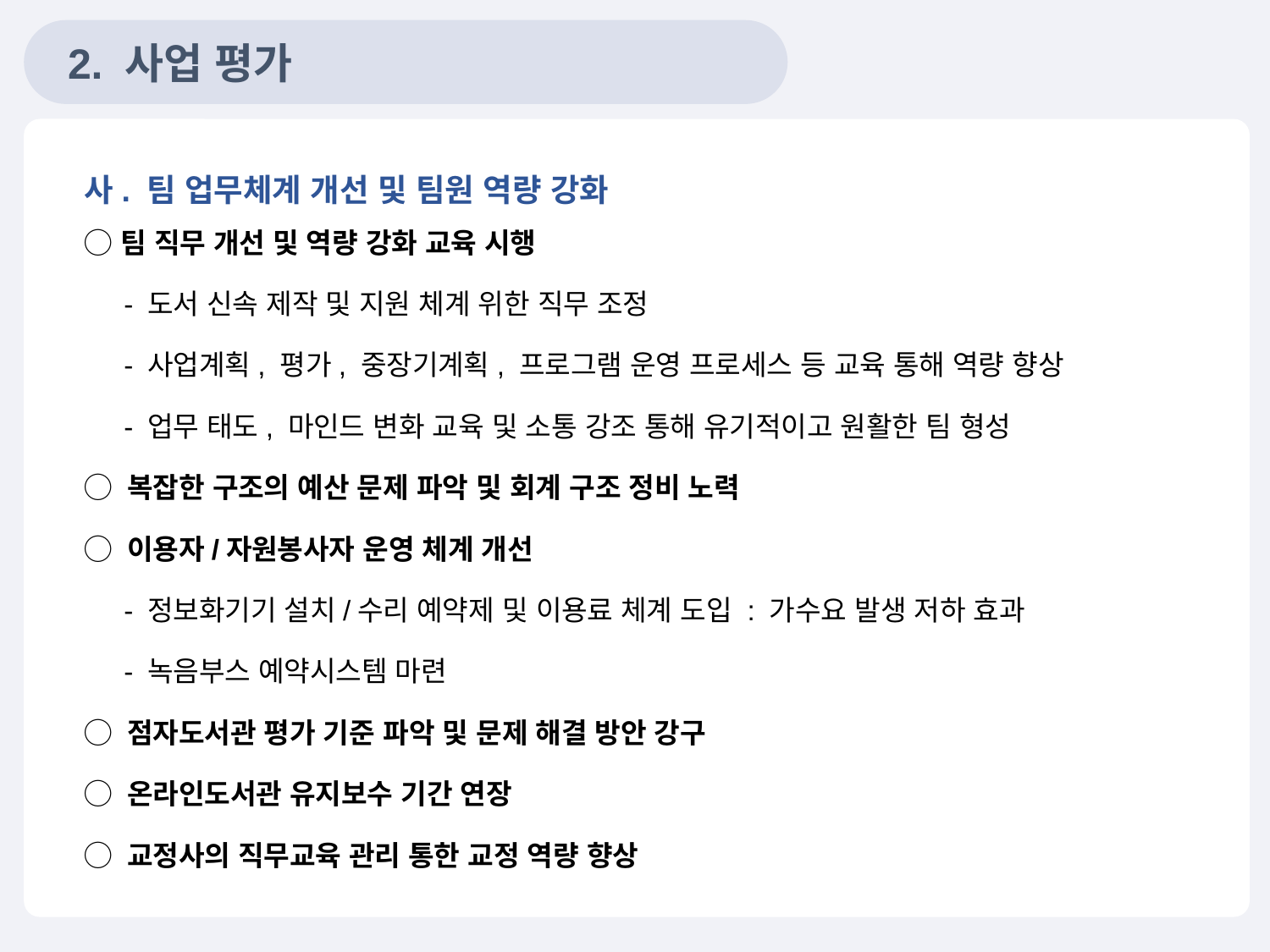

2. 사업 평가

사. 팀 업무체계 개선 및 팀원 역량 강화
◯ 팀 직무 개선 및 역량 강화 교육 시행
     - 도서 신속 제작 및 지원 체계 위한 직무 조정
     - 사업계획, 평가, 중장기계획, 프로그램 운영 프로세스 등 교육 통해 역량 향상
     - 업무 태도, 마인드 변화 교육 및 소통 강조 통해 유기적이고 원활한 팀 형성
◯ 복잡한 구조의 예산 문제 파악 및 회계 구조 정비 노력
◯ 이용자/자원봉사자 운영 체계 개선
     - 정보화기기 설치/수리 예약제 및 이용료 체계 도입 : 가수요 발생 저하 효과
     - 녹음부스 예약시스템 마련
◯ 점자도서관 평가 기준 파악 및 문제 해결 방안 강구
◯ 온라인도서관 유지보수 기간 연장
◯ 교정사의 직무교육 관리 통한 교정 역량 향상